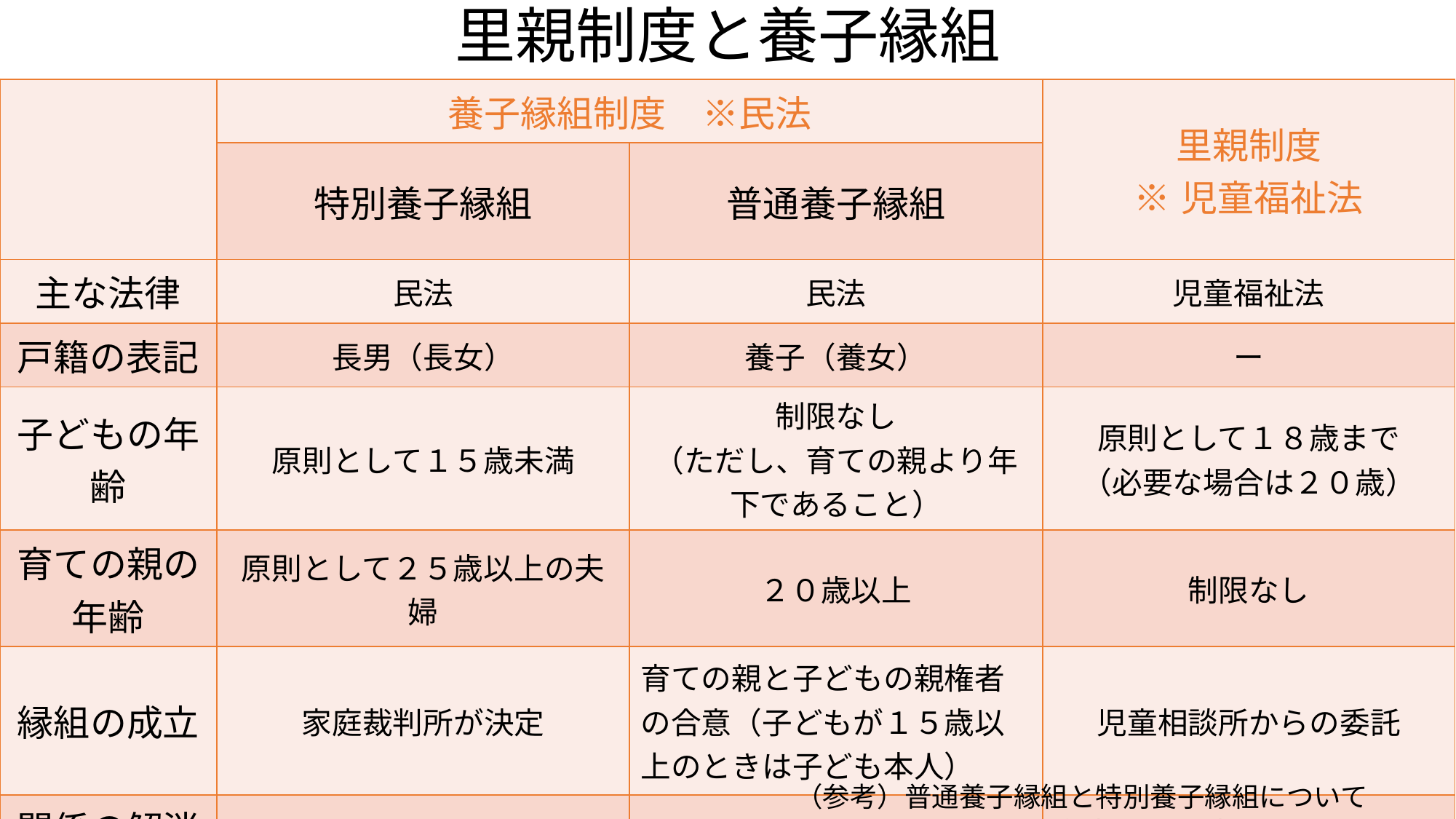

# 里親制度と養子縁組
|  | 養子縁組制度　※民法 |  | 里親制度 ※児童福祉法 |
| --- | --- | --- | --- |
|  | 特別養子縁組 | 普通養子縁組 |  |
| 主な法律 | 民法 | 民法 | 児童福祉法 |
| 戸籍の表記 | 長男（長女） | 養子（養女） | ー |
| 子どもの年齢 | 原則として１５歳未満 | 制限なし （ただし、育ての親より年下であること） | 原則として１８歳まで （必要な場合は２０歳） |
| 育ての親の年齢 | 原則として２５歳以上の夫婦 | ２０歳以上 | 制限なし |
| 縁組の成立 | 家庭裁判所が決定 | 育ての親と子どもの親権者の合意（子どもが１５歳以上のときは子ども本人） | 児童相談所からの委託 |
| 関係の解消（離縁） | 原則として認められない | 認められる | 自立するか生みの親もとへ戻る |
（参考）普通養子縁組と特別養子縁組について